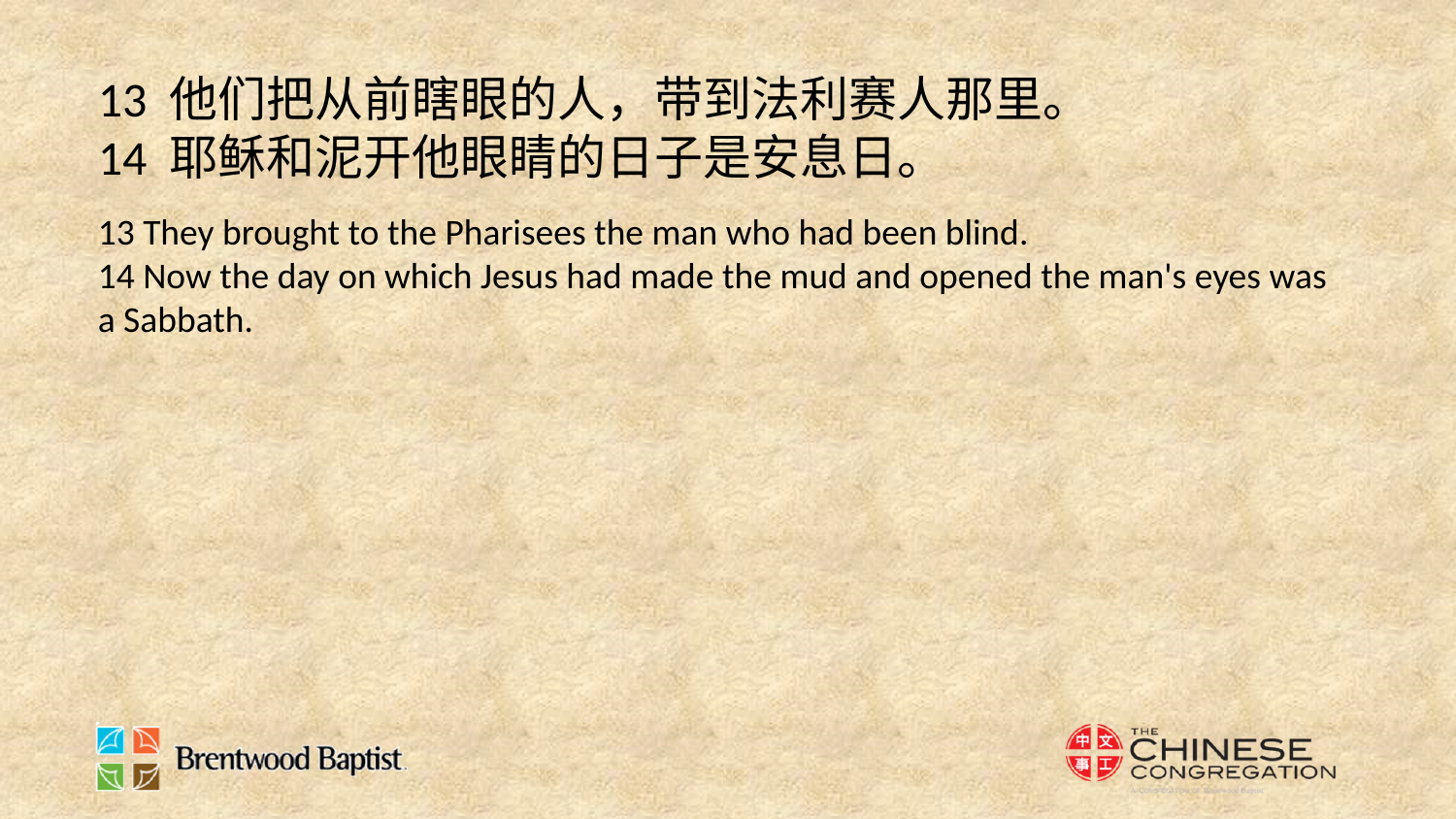

13 他们把从前瞎眼的人，带到法利赛人那里。
14 耶稣和泥开他眼睛的日子是安息日。

13 They brought to the Pharisees the man who had been blind.
14 Now the day on which Jesus had made the mud and opened the man's eyes was a Sabbath.